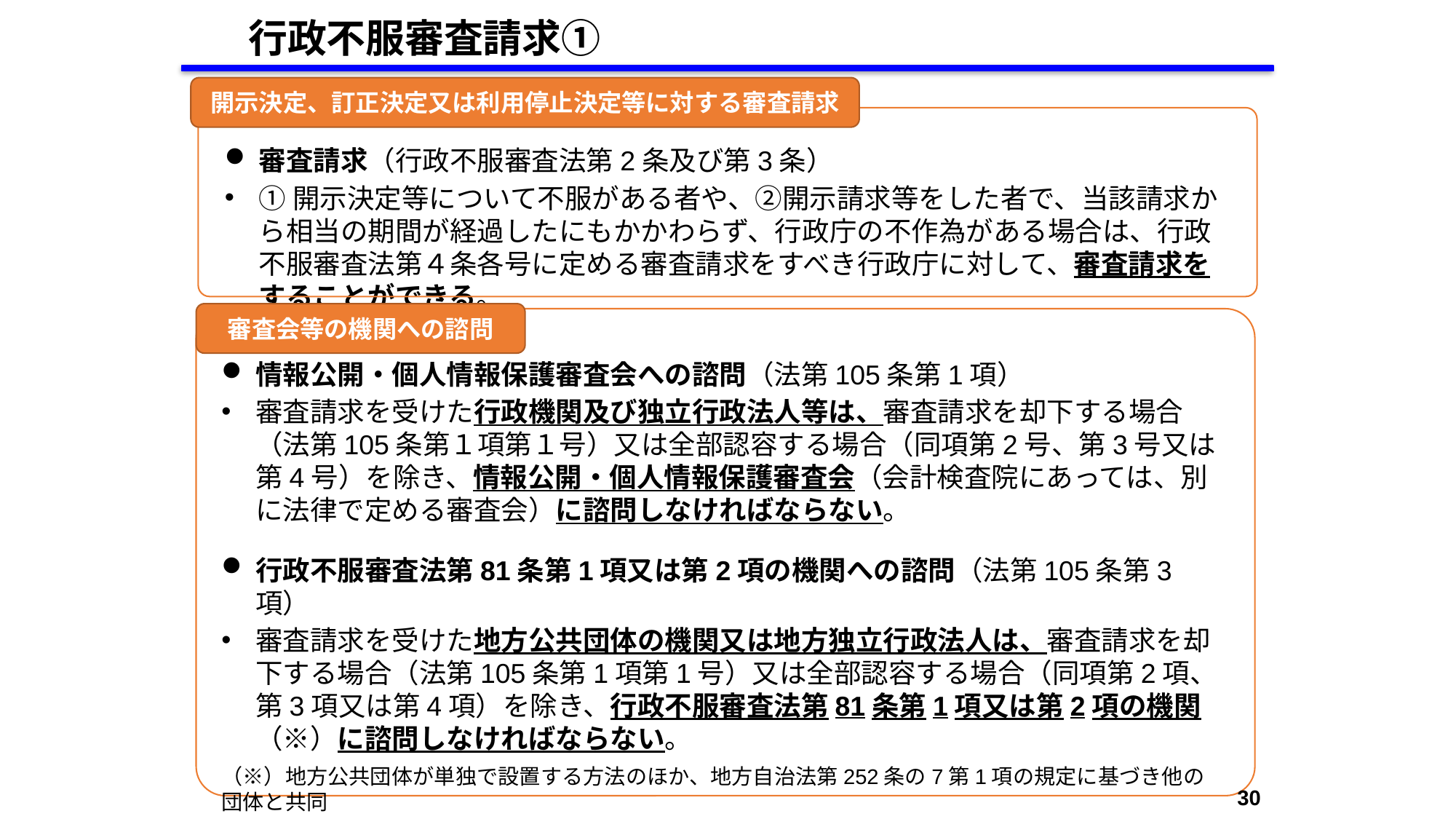

行政不服審査請求①

開示決定、訂正決定又は利用停止決定等に対する審査請求

審査請求（行政不服審査法第2条及び第3条）
①開示決定等について不服がある者や、②開示請求等をした者で、当該請求から相当の期間が経過したにもかかわらず、行政庁の不作為がある場合は、行政不服審査法第４条各号に定める審査請求をすべき行政庁に対して、審査請求をすることができる。
審査会等の機関への諮問

情報公開・個人情報保護審査会への諮問（法第105条第1項）
審査請求を受けた行政機関及び独立行政法人等は、審査請求を却下する場合（法第105条第１項第１号）又は全部認容する場合（同項第2号、第3号又は第4号）を除き、情報公開・個人情報保護審査会（会計検査院にあっては、別に法律で定める審査会）に諮問しなければならない。
行政不服審査法第81条第1項又は第2項の機関への諮問（法第105条第3項）
審査請求を受けた地方公共団体の機関又は地方独立行政法人は、審査請求を却下する場合（法第105条第1項第1号）又は全部認容する場合（同項第2項、第3項又は第4項）を除き、行政不服審査法第81条第1項又は第2項の機関（※）に諮問しなければならない。
（※）地方公共団体が単独で設置する方法のほか、地方自治法第252条の7第1項の規定に基づき他の団体と共同
       設置することも可能である。
30